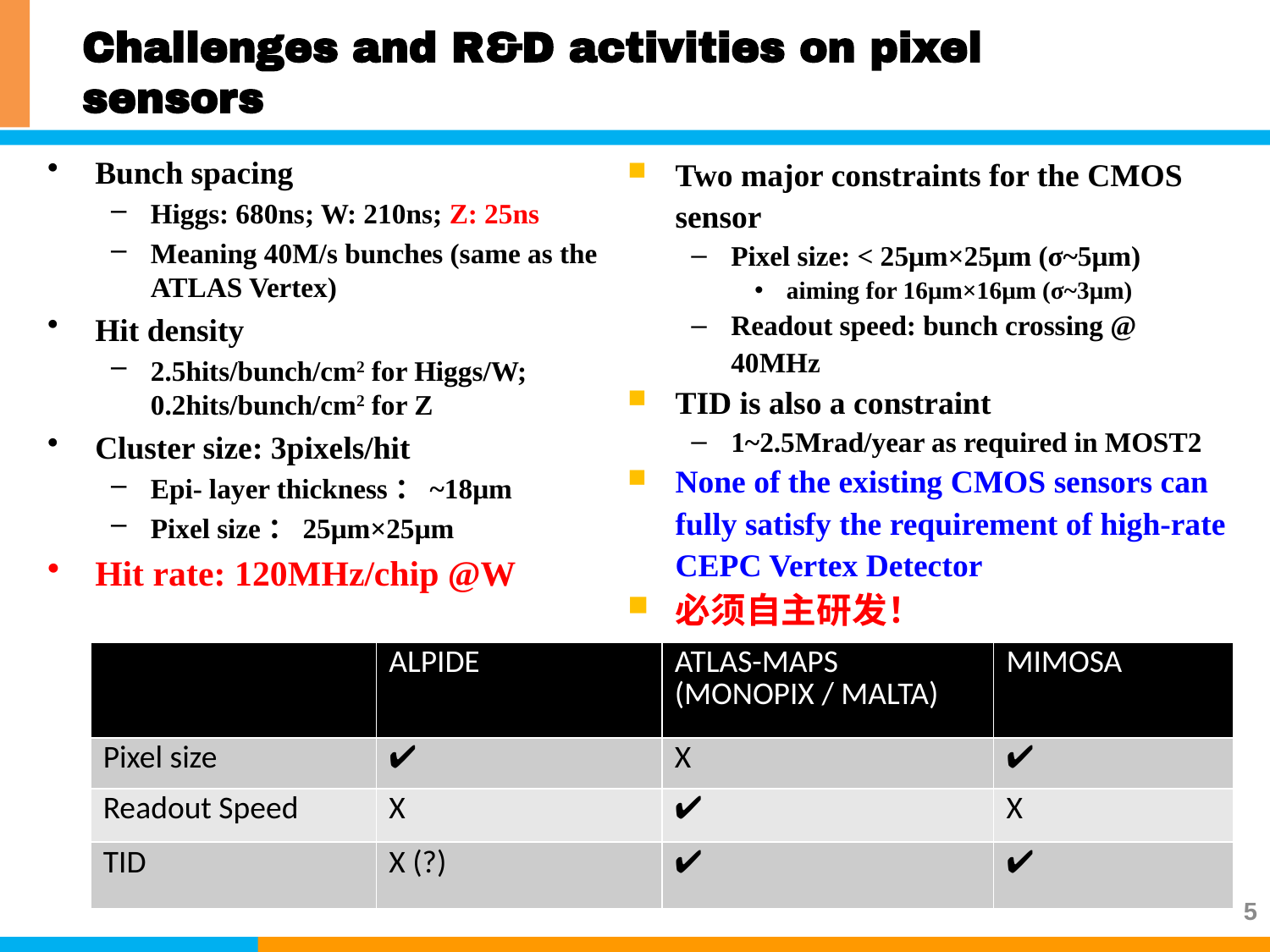

# Challenges and R&D activities on pixel sensors
Two major constraints for the CMOS sensor
Pixel size: < 25μm×25μm (σ~5μm)
aiming for 16μm×16μm (σ~3μm)
Readout speed: bunch crossing @ 40MHz
TID is also a constraint
1~2.5Mrad/year as required in MOST2
None of the existing CMOS sensors can fully satisfy the requirement of high-rate CEPC Vertex Detector
必须自主研发！
Bunch spacing
Higgs: 680ns; W: 210ns; Z: 25ns
Meaning 40M/s bunches (same as the ATLAS Vertex)
Hit density
2.5hits/bunch/cm2 for Higgs/W; 0.2hits/bunch/cm2 for Z
Cluster size: 3pixels/hit
Epi- layer thickness：~18μm
Pixel size：25μm×25μm
Hit rate: 120MHz/chip @W

|  | ALPIDE | ATLAS-MAPS (MONOPIX / MALTA) | MIMOSA |
| --- | --- | --- | --- |
| Pixel size | ✔ | X | ✔ |
| Readout Speed | X | ✔ | X |
| TID | X (?) | ✔ | ✔ |
5